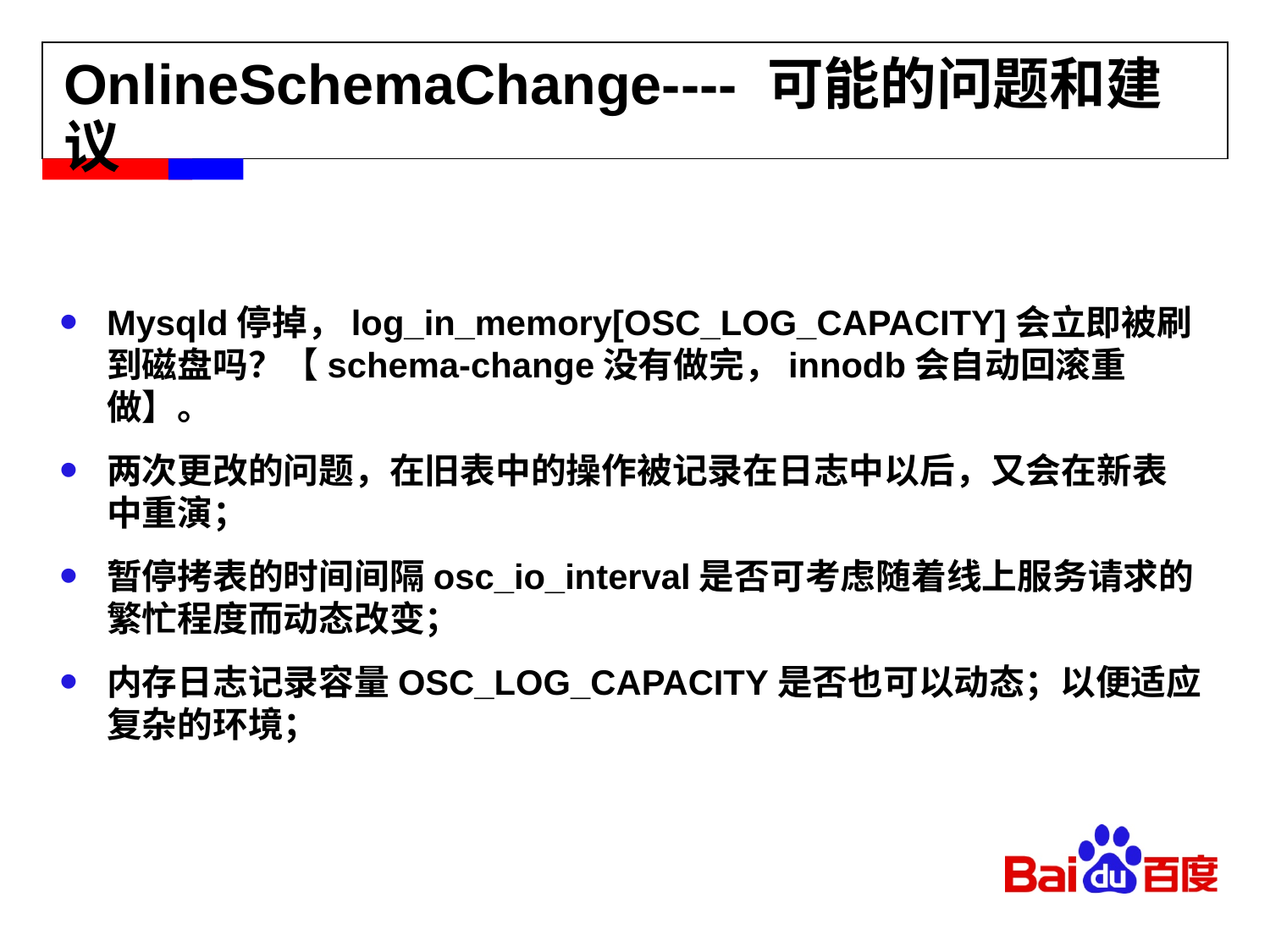

# OnlineSchemaChange---- 可能的问题和建议
Mysqld停掉，log_in_memory[OSC_LOG_CAPACITY]会立即被刷到磁盘吗？【schema-change没有做完，innodb会自动回滚重做】。
两次更改的问题，在旧表中的操作被记录在日志中以后，又会在新表中重演；
暂停拷表的时间间隔osc_io_interval是否可考虑随着线上服务请求的繁忙程度而动态改变；
内存日志记录容量OSC_LOG_CAPACITY是否也可以动态；以便适应复杂的环境；